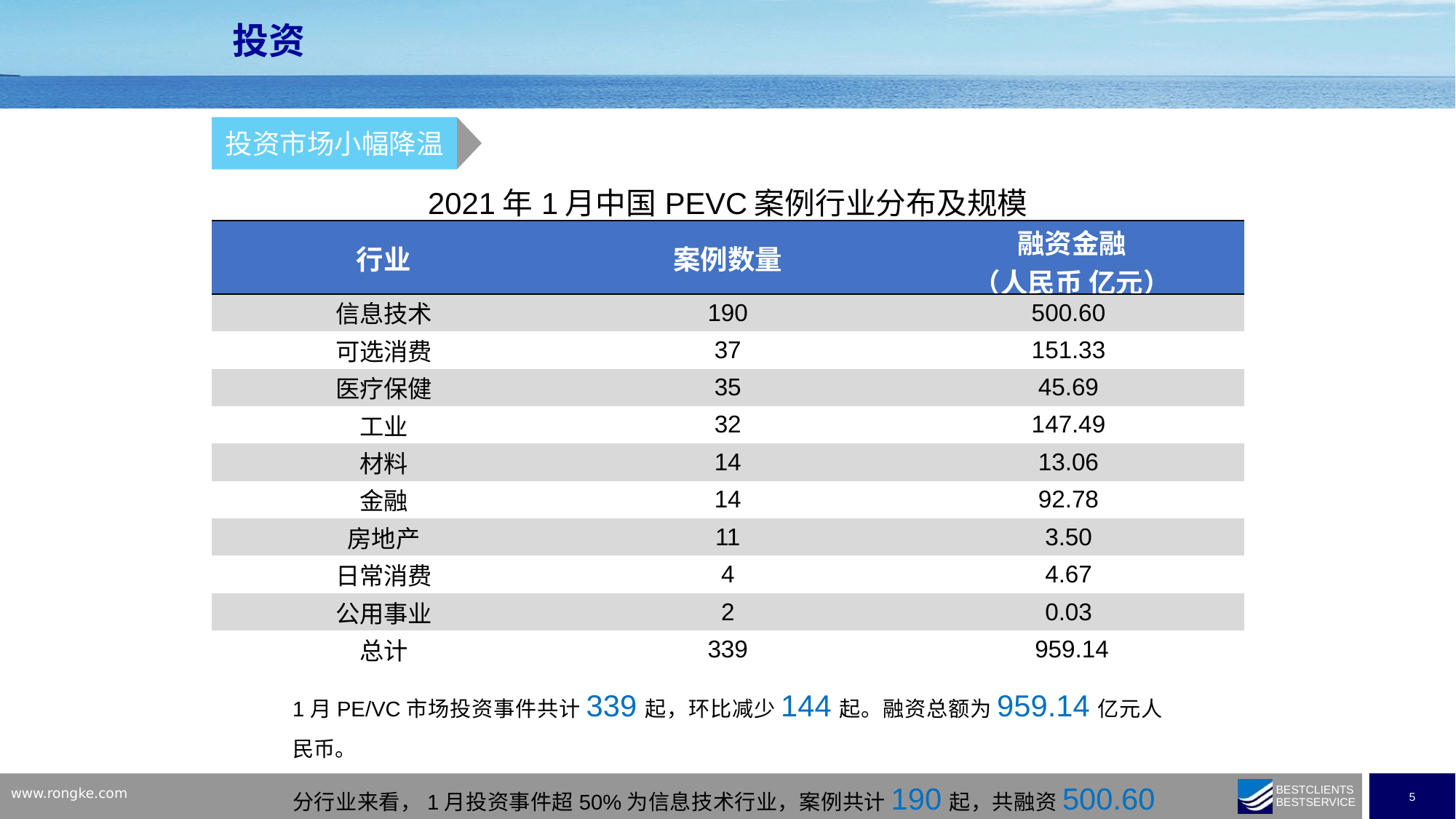

投资
投资市场小幅降温

| 2021年1月中国PEVC案例行业分布及规模 |  |  |
| --- | --- | --- |
| 行业 | 案例数量 | 融资金融 （人民币 亿元） |
| 信息技术 | 190 | 500.60 |
| 可选消费 | 37 | 151.33 |
| 医疗保健 | 35 | 45.69 |
| 工业 | 32 | 147.49 |
| 材料 | 14 | 13.06 |
| 金融 | 14 | 92.78 |
| 房地产 | 11 | 3.50 |
| 日常消费 | 4 | 4.67 |
| 公用事业 | 2 | 0.03 |
| 总计 | 339 | 959.14 |
1月PE/VC市场投资事件共计339起，环比减少144起。融资总额为959.14亿元人民币。
分行业来看，1月投资事件超50%为信息技术行业，案例共计190起，共融资500.60亿元。